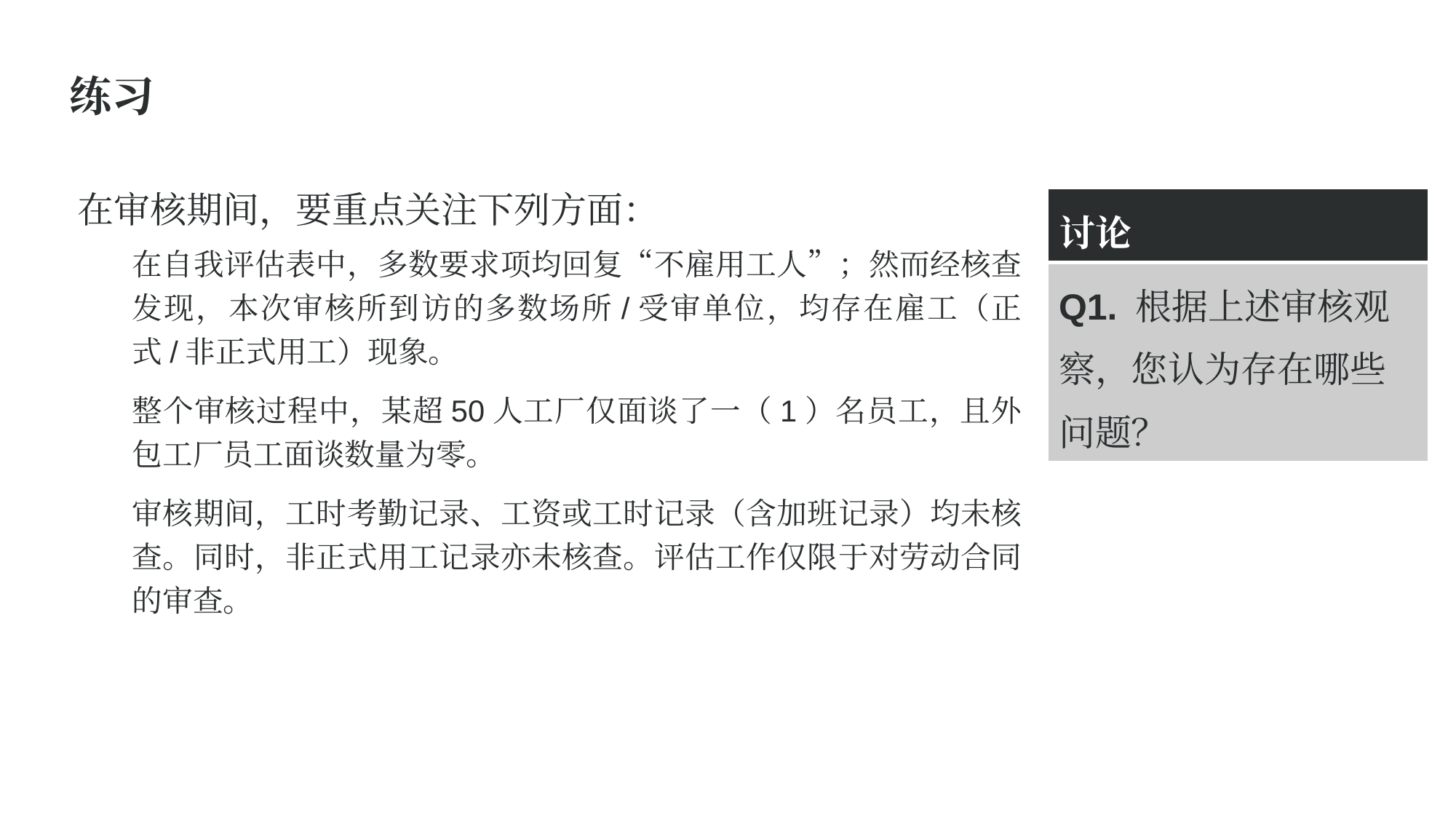

练习
在审核期间，要重点关注下列方面：
在自我评估表中，多数要求项均回复“不雇用工人”；然而经核查发现，本次审核所到访的多数场所/受审单位，均存在雇工（正式/非正式用工）现象。
整个审核过程中，某超50人工厂仅面谈了一（1）名员工，且外包工厂员工面谈数量为零。
审核期间，工时考勤记录、工资或工时记录（含加班记录）均未核查。同时，非正式用工记录亦未核查。评估工作仅限于对劳动合同的审查。
| 讨论 |
| --- |
| Q1. 根据上述审核观察，您认为存在哪些问题？ |